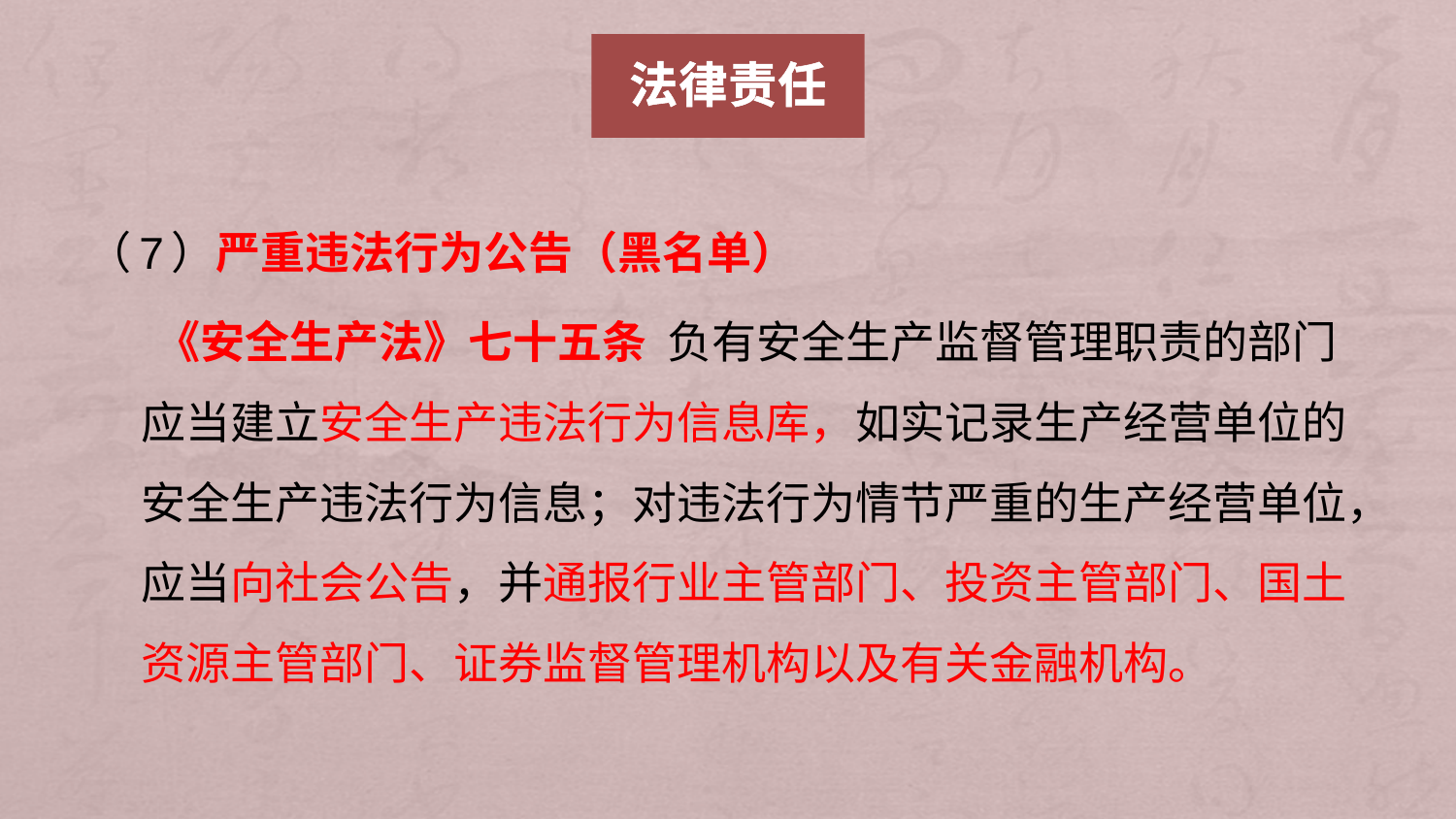

# 法律责任
（7）严重违法行为公告（黑名单）
      《安全生产法》七十五条  负有安全生产监督管理职责的部门应当建立安全生产违法行为信息库，如实记录生产经营单位的安全生产违法行为信息；对违法行为情节严重的生产经营单位，应当向社会公告，并通报行业主管部门、投资主管部门、国土资源主管部门、证券监督管理机构以及有关金融机构。